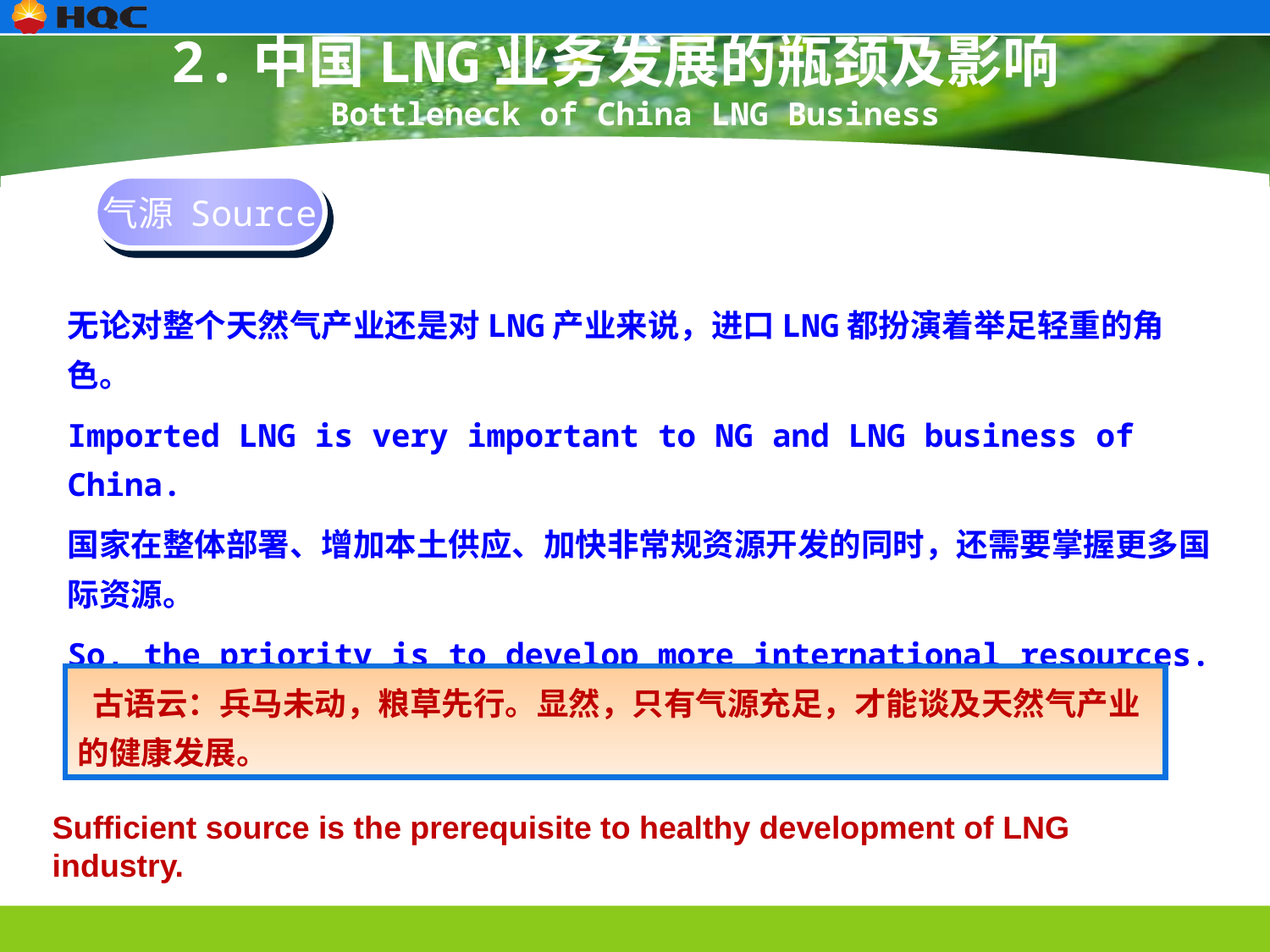

2.中国LNG业务发展的瓶颈及影响
Bottleneck of China LNG Business
气源 Source
无论对整个天然气产业还是对LNG产业来说，进口LNG都扮演着举足轻重的角色。
Imported LNG is very important to NG and LNG business of China.
国家在整体部署、增加本土供应、加快非常规资源开发的同时，还需要掌握更多国际资源。
So, the priority is to develop more international resources.
 古语云：兵马未动，粮草先行。显然，只有气源充足，才能谈及天然气产业的健康发展。
Sufficient source is the prerequisite to healthy development of LNG industry.